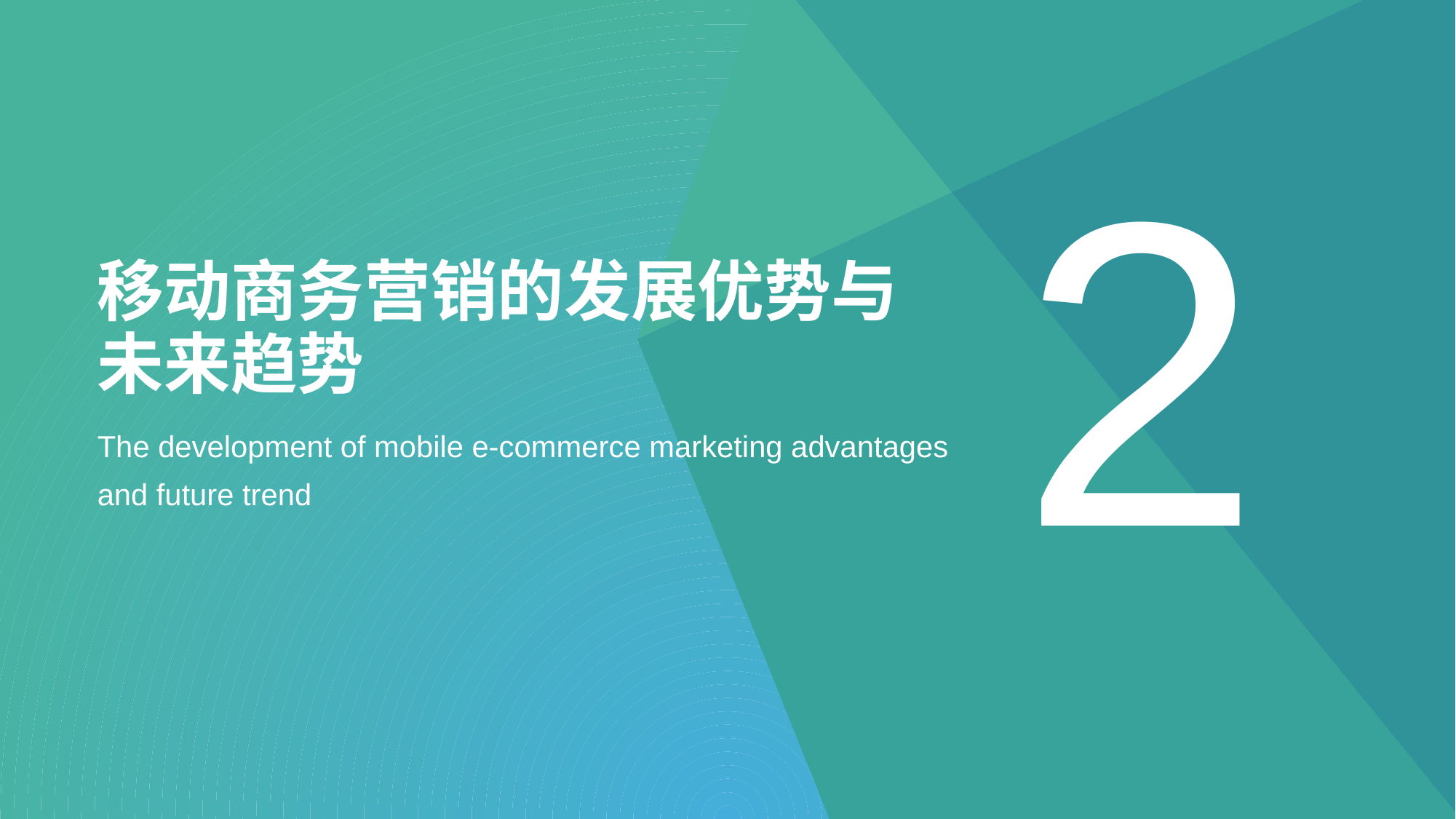

2
# 移动商务营销的发展优势与 未来趋势
The development of mobile e-commerce marketing advantages
and future trend